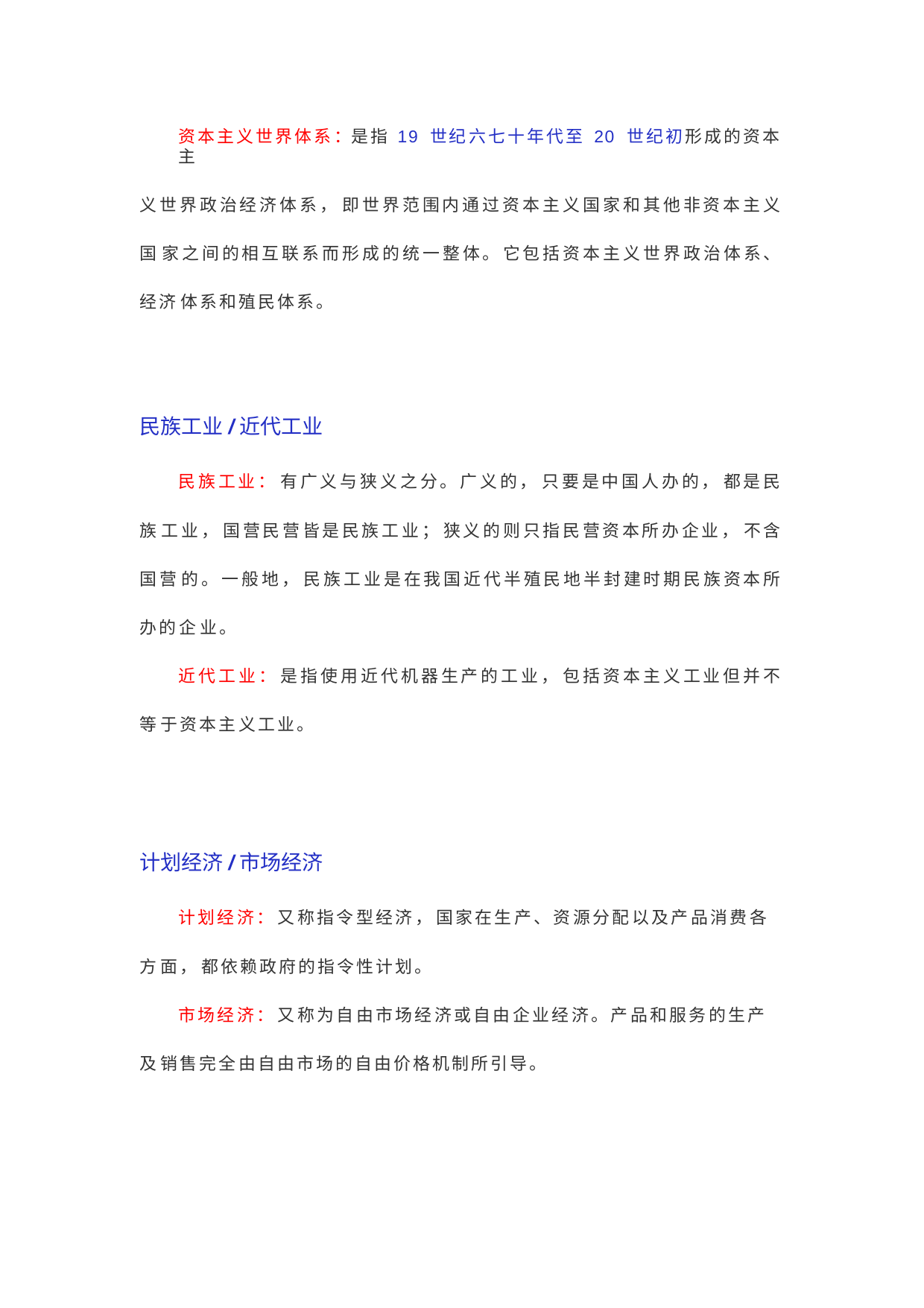

资本主义世界体系：是指 19 世纪六七十年代至 20 世纪初形成的资本主
义世界政治经济体系， 即世界范围内通过资本主义国家和其他非资本主义国 家之间的相互联系而形成的统一整体。它包括资本主义世界政治体系、经济 体系和殖民体系。
民族工业/近代工业
民族工业： 有广义与狭义之分。广义的， 只要是中国人办的， 都是民族 工业， 国营民营皆是民族工业； 狭义的则只指民营资本所办企业， 不含国营 的。一般地， 民族工业是在我国近代半殖民地半封建时期民族资本所办的企 业。
近代工业： 是指使用近代机器生产的工业， 包括资本主义工业但并不等 于资本主义工业。
计划经济/市场经济
计划经济： 又称指令型经济， 国家在生产、资源分配以及产品消费各方 面， 都依赖政府的指令性计划。
市场经济： 又称为自由市场经济或自由企业经济。产品和服务的生产及 销售完全由自由市场的自由价格机制所引导。